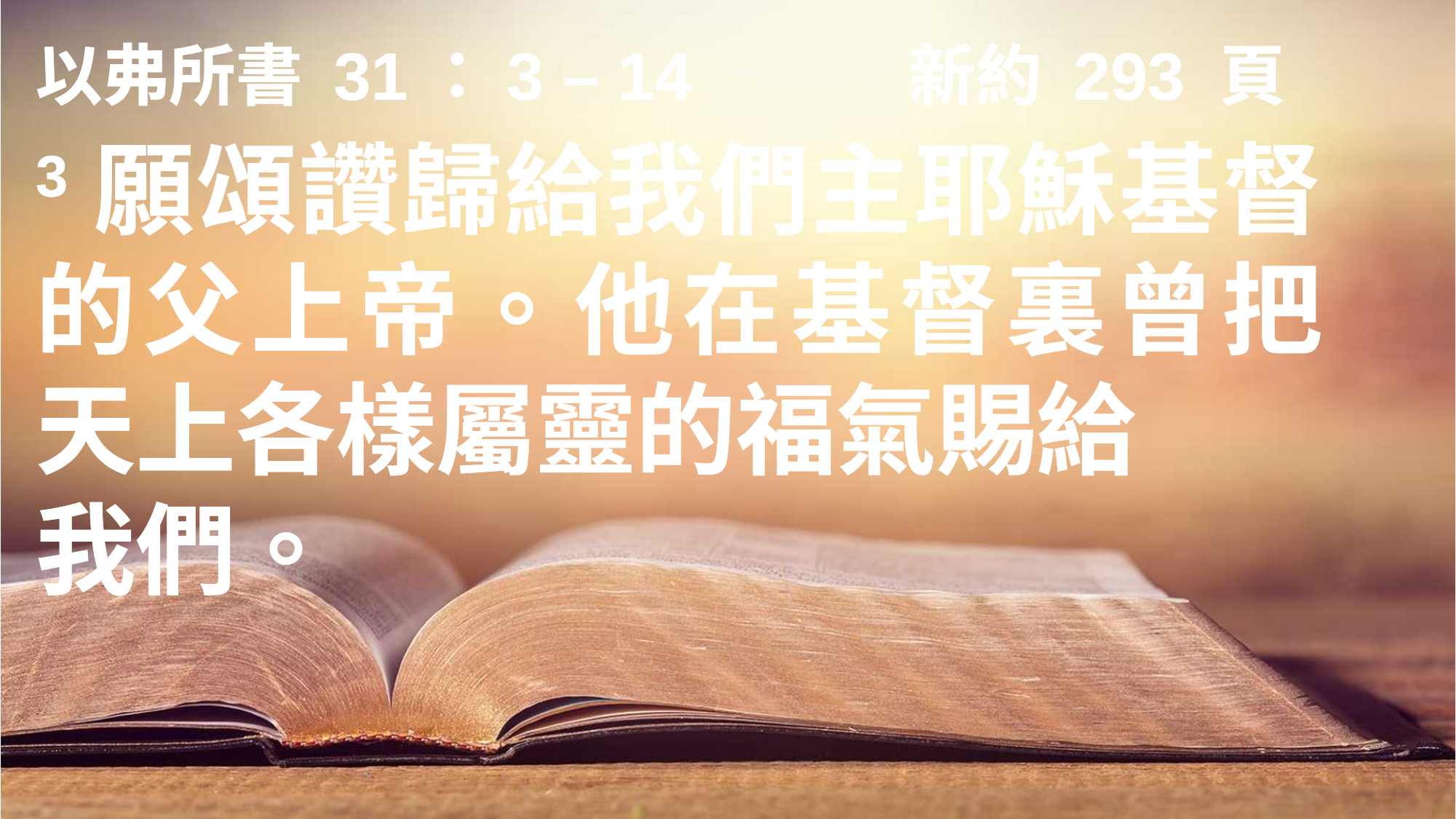

以弗所書 31：3 – 14		新約 293 頁
3願頌讚歸給我們主耶穌基督的父上帝。他在基督裏曾把天上各樣屬靈的福氣賜給
我們。